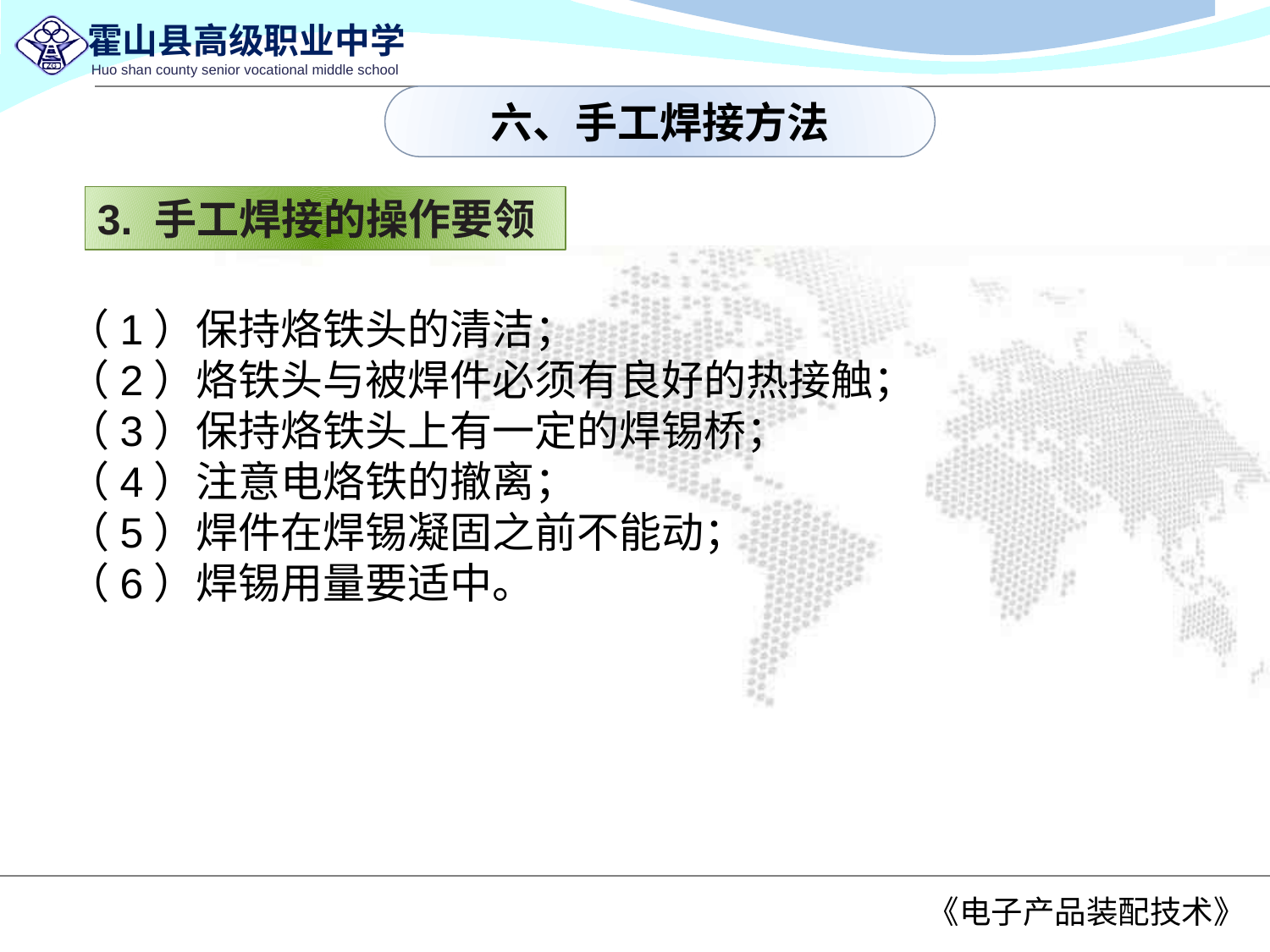

六、手工焊接方法
3. 手工焊接的操作要领
（1）保持烙铁头的清洁；
（2）烙铁头与被焊件必须有良好的热接触；
（3）保持烙铁头上有一定的焊锡桥；
（4）注意电烙铁的撤离；
（5）焊件在焊锡凝固之前不能动；
（6）焊锡用量要适中。